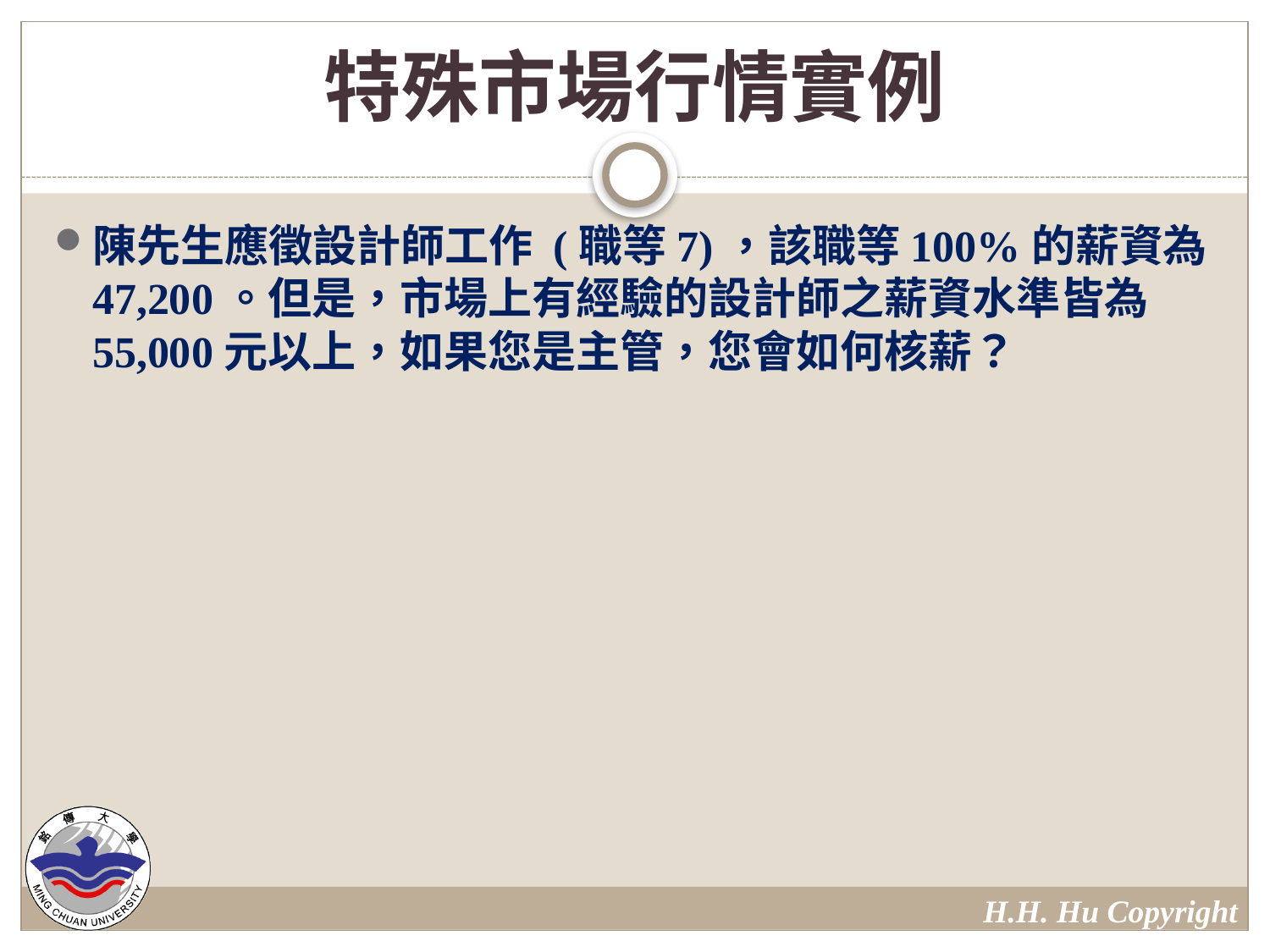

# 特殊市場行情實例
陳先生應徵設計師工作 (職等7)，該職等100%的薪資為47,200。但是，市場上有經驗的設計師之薪資水準皆為55,000元以上，如果您是主管，您會如何核薪？